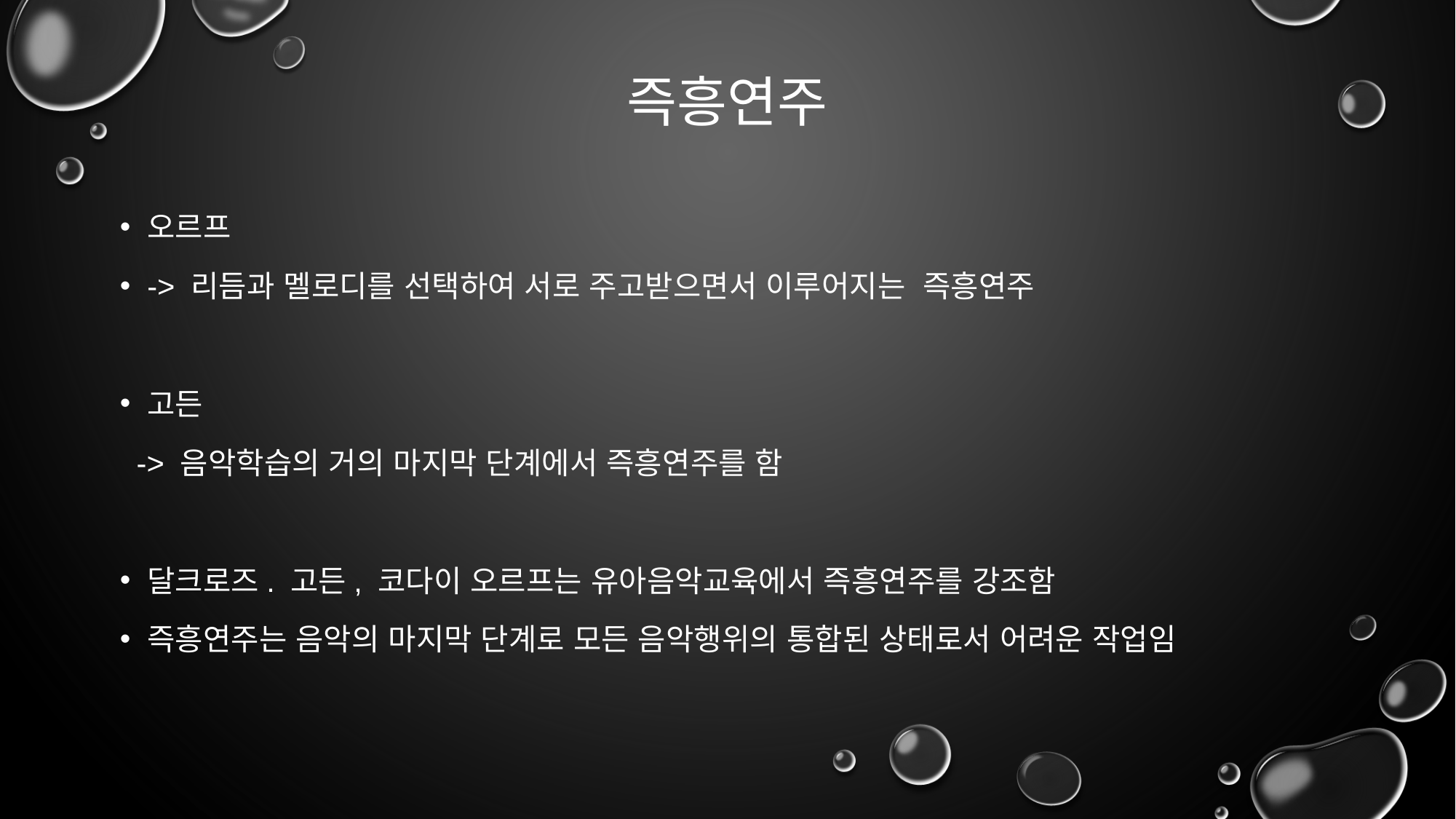

# 즉흥연주
오르프
-> 리듬과 멜로디를 선택하여 서로 주고받으면서 이루어지는  즉흥연주

고든
  -> 음악학습의 거의 마지막 단계에서 즉흥연주를 함

달크로즈. 고든, 코다이 오르프는 유아음악교육에서 즉흥연주를 강조함
즉흥연주는 음악의 마지막 단계로 모든 음악행위의 통합된 상태로서 어려운 작업임